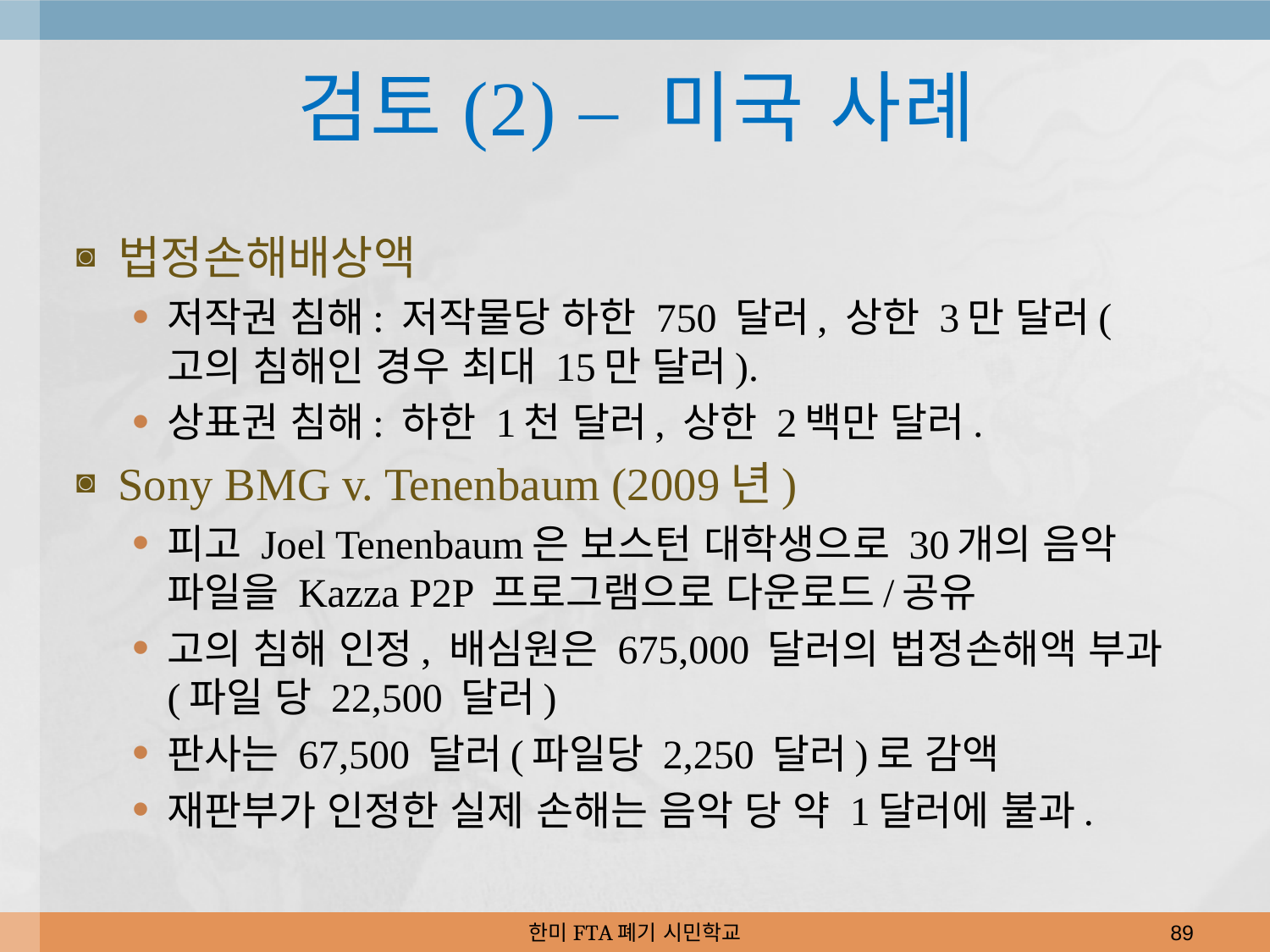

# 검토(2) – 미국 사례
법정손해배상액
저작권 침해: 저작물당 하한 750 달러, 상한 3만 달러(고의 침해인 경우 최대 15만 달러).
상표권 침해: 하한 1천 달러, 상한 2백만 달러.
Sony BMG v. Tenenbaum (2009년)
피고 Joel Tenenbaum은 보스턴 대학생으로 30개의 음악 파일을 Kazza P2P 프로그램으로 다운로드/공유
고의 침해 인정, 배심원은 675,000 달러의 법정손해액 부과(파일 당 22,500 달러)
판사는 67,500 달러(파일당 2,250 달러)로 감액
재판부가 인정한 실제 손해는 음악 당 약 1달러에 불과.
한미FTA폐기 시민학교
89